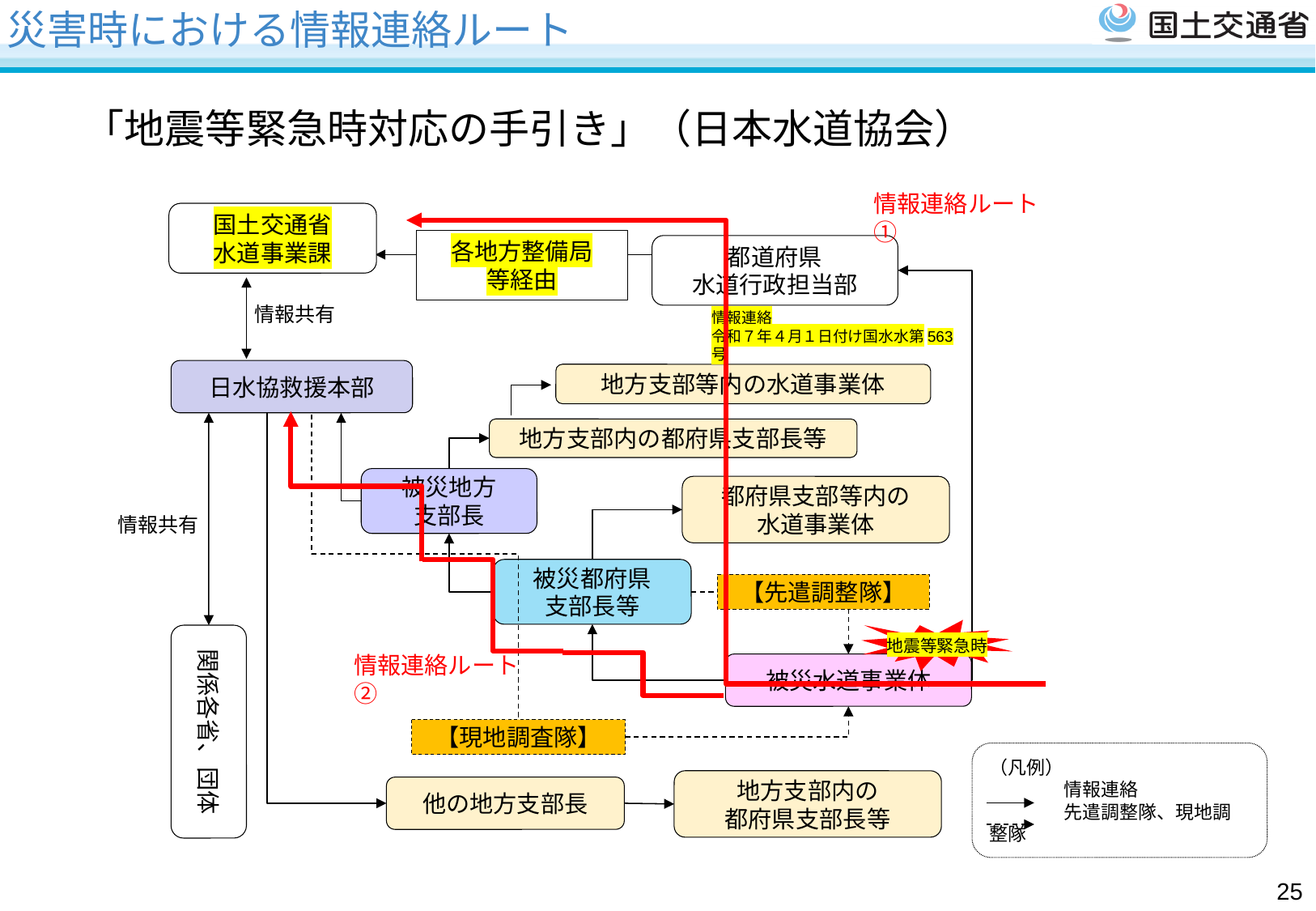

災害時における情報連絡ルート
「地震等緊急時対応の手引き」（日本水道協会）
情報連絡ルート①
国土交通省
水道事業課
厚生労働省
水道課
各地方整備局
等経由
都道府県
水道行政担当部
情報共有
情報連絡
令和７年４月１日付け国水水第563号
日水協救援本部
地方支部等内の水道事業体
地方支部内の都府県支部長等
被災地方
支部長
都府県支部等内の
水道事業体
情報共有
被災都府県
支部長等
【先遣調整隊】

関係各省、団体
地震等緊急時
情報連絡ルート②
被災水道事業体
【現地調査隊】
（凡例）
　　　　情報連絡
　　　　先遣調整隊、現地調整隊
地方支部内の
都府県支部長等
他の地方支部長
25